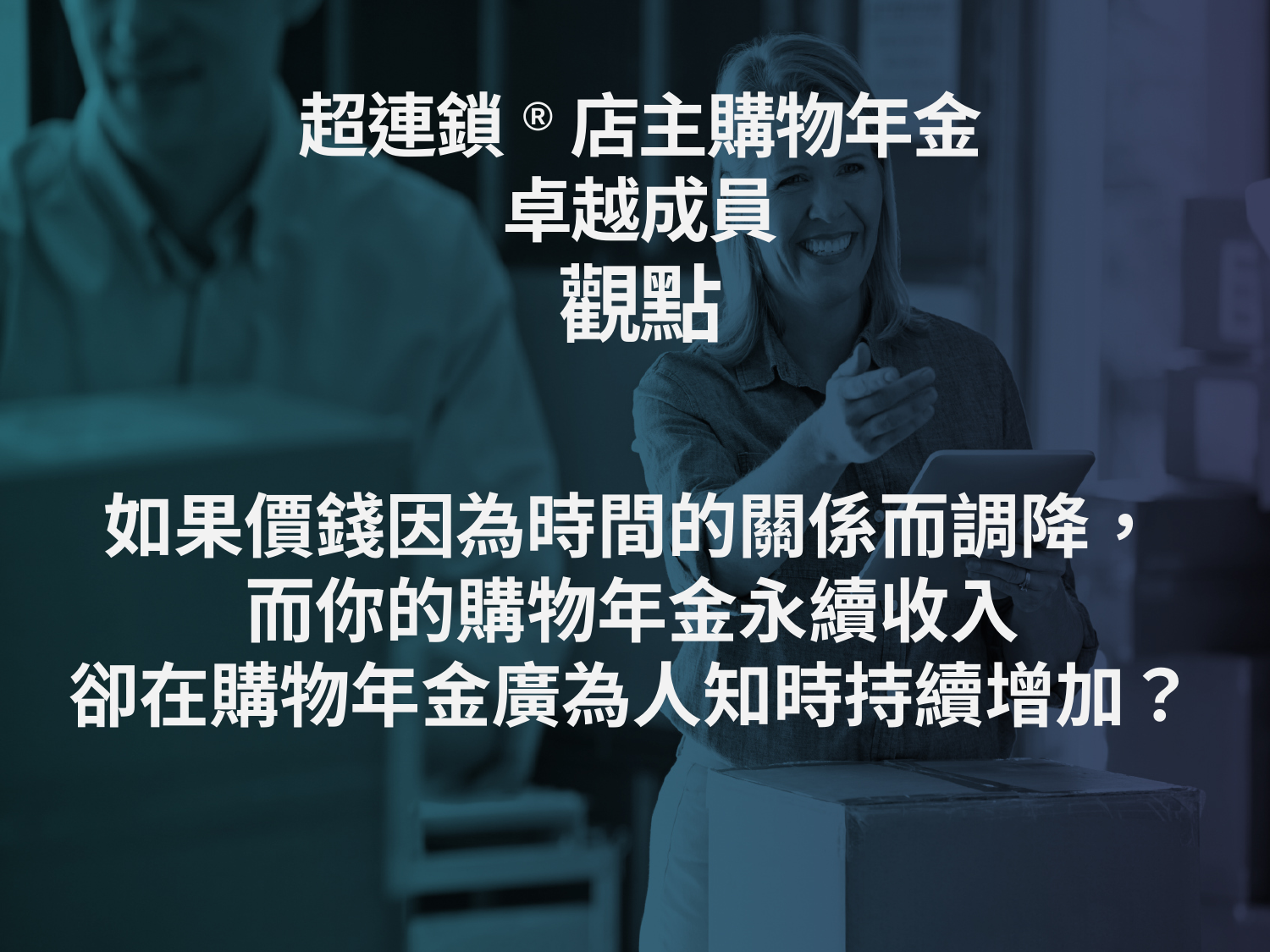

超連鎖®店主購物年金
卓越成員
觀點

如果價錢因為時間的關係而調降，
而你的購物年金永續收入
卻在購物年金廣為人知時持續增加？